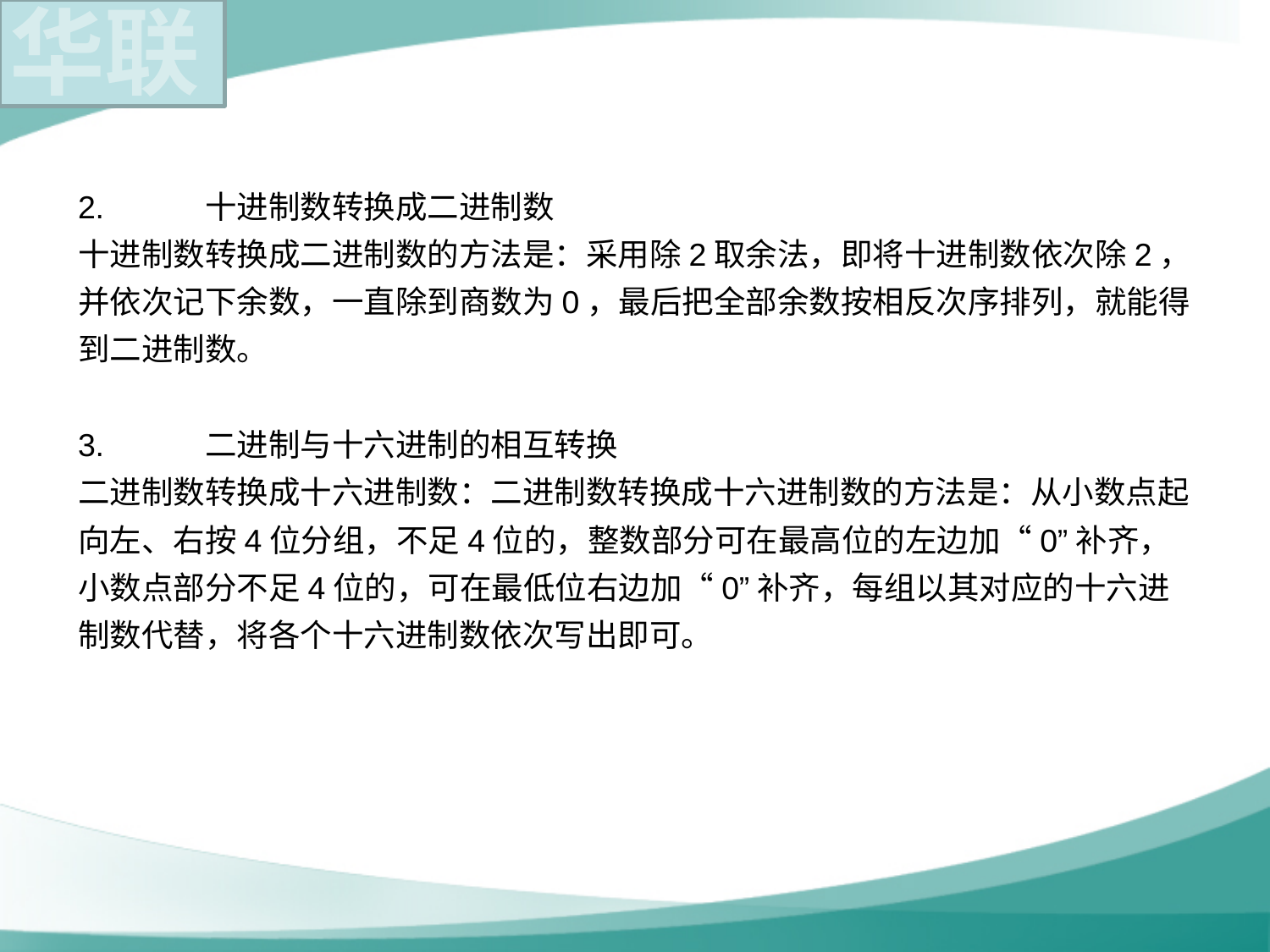

2.	十进制数转换成二进制数
十进制数转换成二进制数的方法是：采用除2取余法，即将十进制数依次除2，并依次记下余数，一直除到商数为0，最后把全部余数按相反次序排列，就能得到二进制数。

3.	二进制与十六进制的相互转换
二进制数转换成十六进制数：二进制数转换成十六进制数的方法是：从小数点起向左、右按4位分组，不足4位的，整数部分可在最高位的左边加“0”补齐，小数点部分不足4位的，可在最低位右边加“0”补齐，每组以其对应的十六进制数代替，将各个十六进制数依次写出即可。